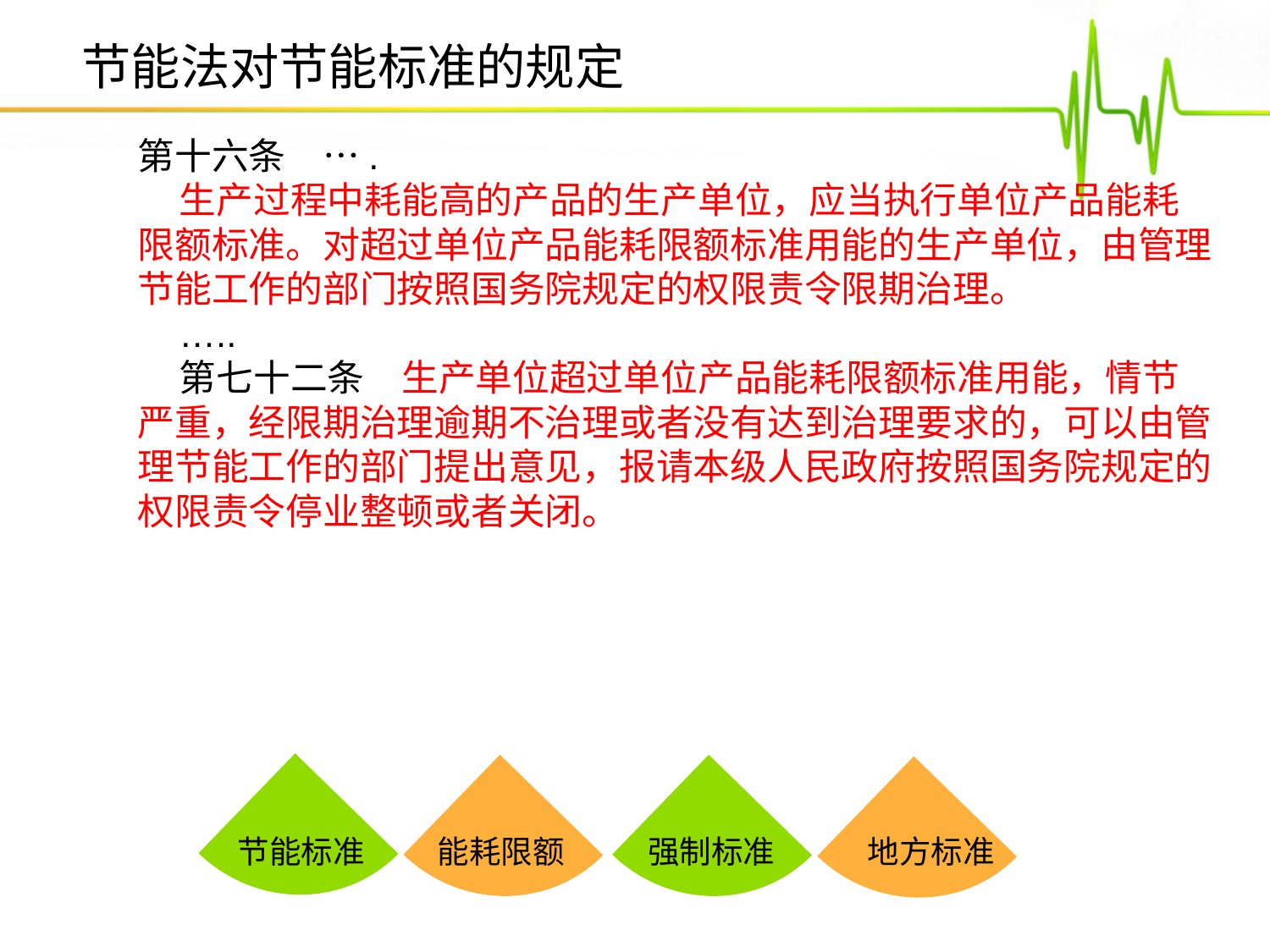

节能法对节能标准的规定
第十六条　….
    生产过程中耗能高的产品的生产单位，应当执行单位产品能耗限额标准。对超过单位产品能耗限额标准用能的生产单位，由管理节能工作的部门按照国务院规定的权限责令限期治理。
    …..
    第七十二条　生产单位超过单位产品能耗限额标准用能，情节严重，经限期治理逾期不治理或者没有达到治理要求的，可以由管理节能工作的部门提出意见，报请本级人民政府按照国务院规定的权限责令停业整顿或者关闭。

点击添加文本
点击添加文本
点击添加文本

点击添加文本
节能标准
能耗限额
强制标准
地方标准